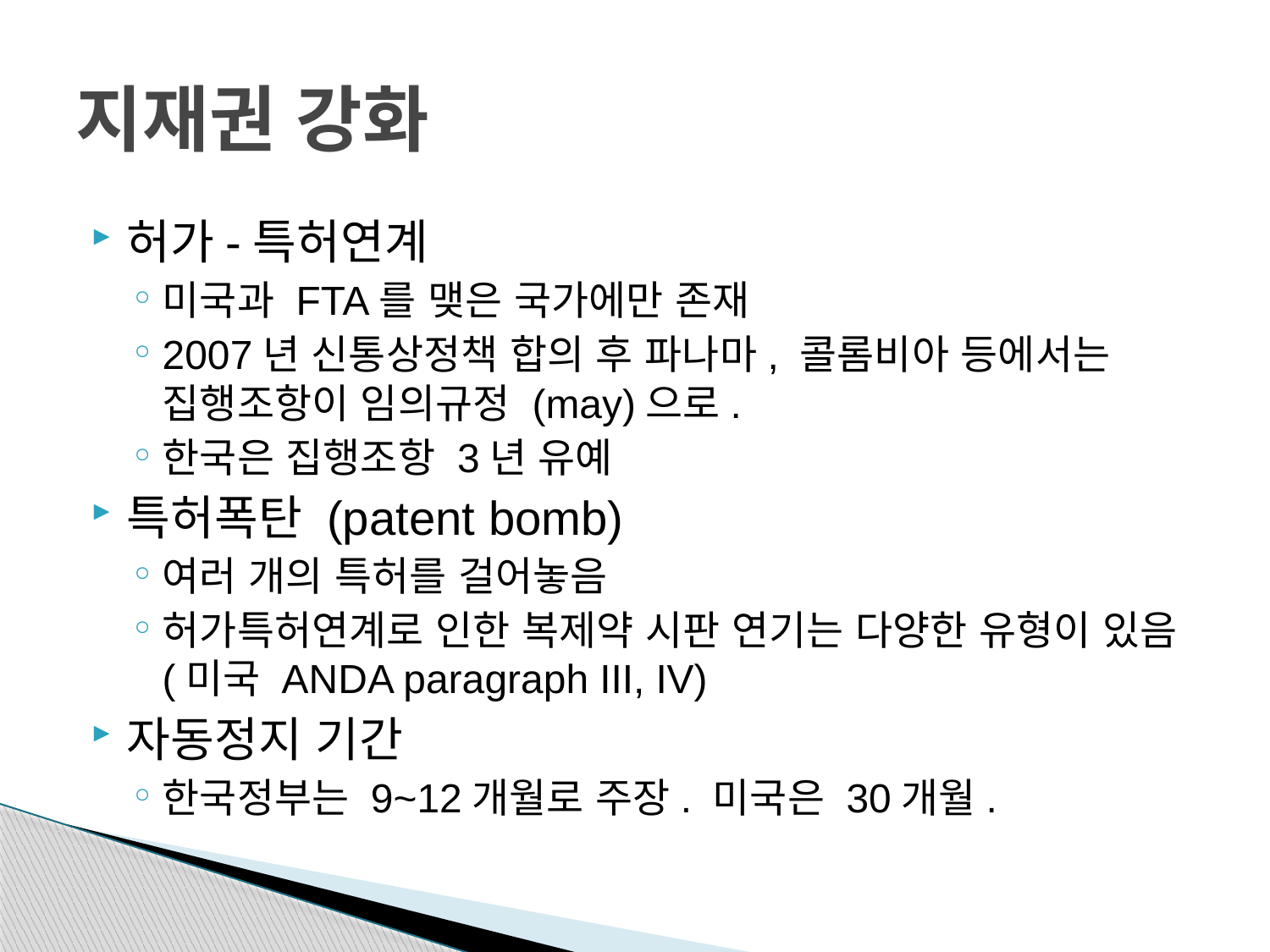

# 지재권 강화
허가-특허연계
미국과 FTA를 맺은 국가에만 존재
2007년 신통상정책 합의 후 파나마, 콜롬비아 등에서는 집행조항이 임의규정 (may)으로.
한국은 집행조항 3년 유예
특허폭탄 (patent bomb)
여러 개의 특허를 걸어놓음
허가특허연계로 인한 복제약 시판 연기는 다양한 유형이 있음(미국 ANDA paragraph III, IV)
자동정지 기간
한국정부는 9~12개월로 주장. 미국은 30개월.